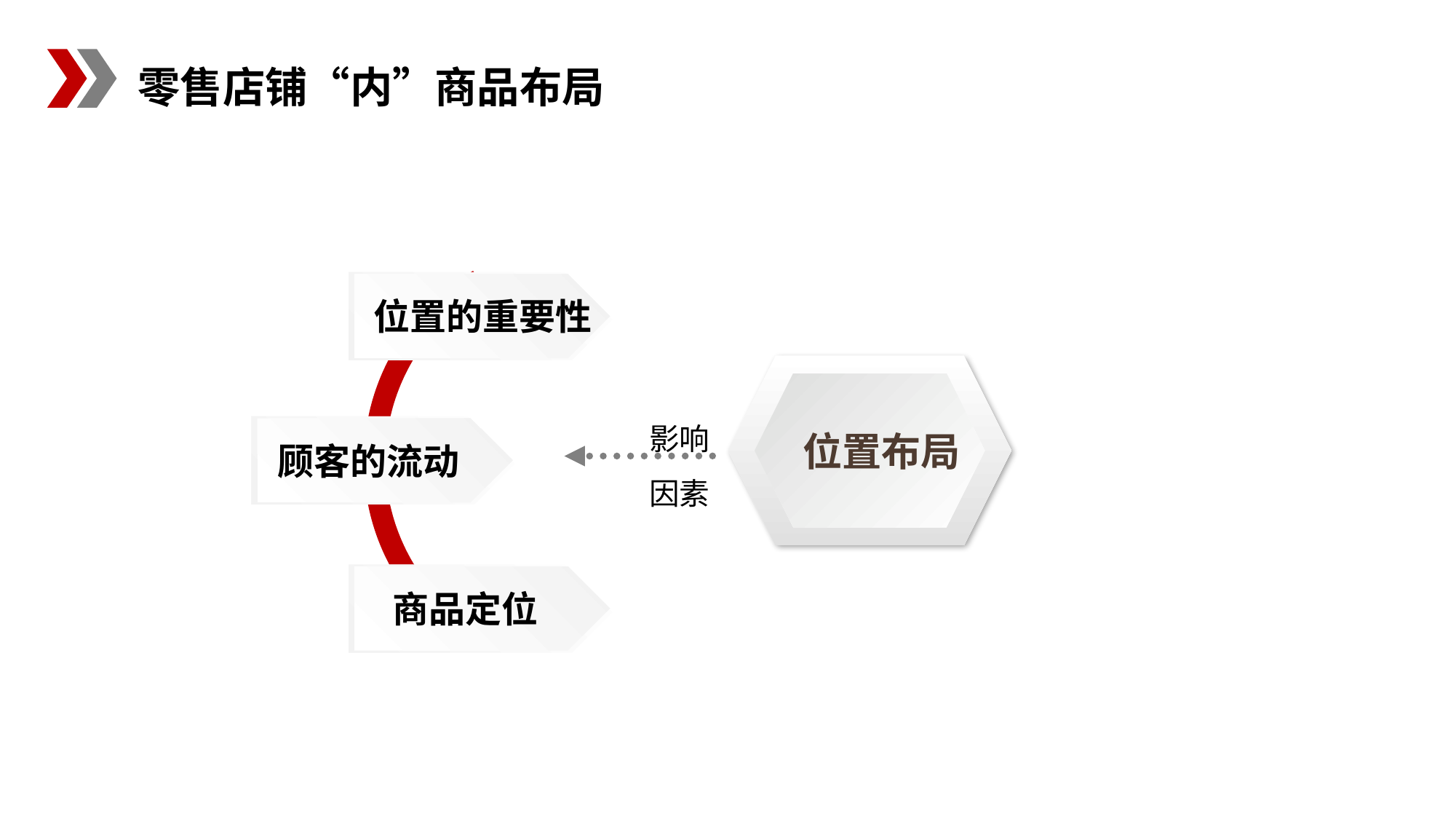

零售店铺“内”商品布局

位置的重要性

位置布局
影响
因素

顾客的流动

商品定位